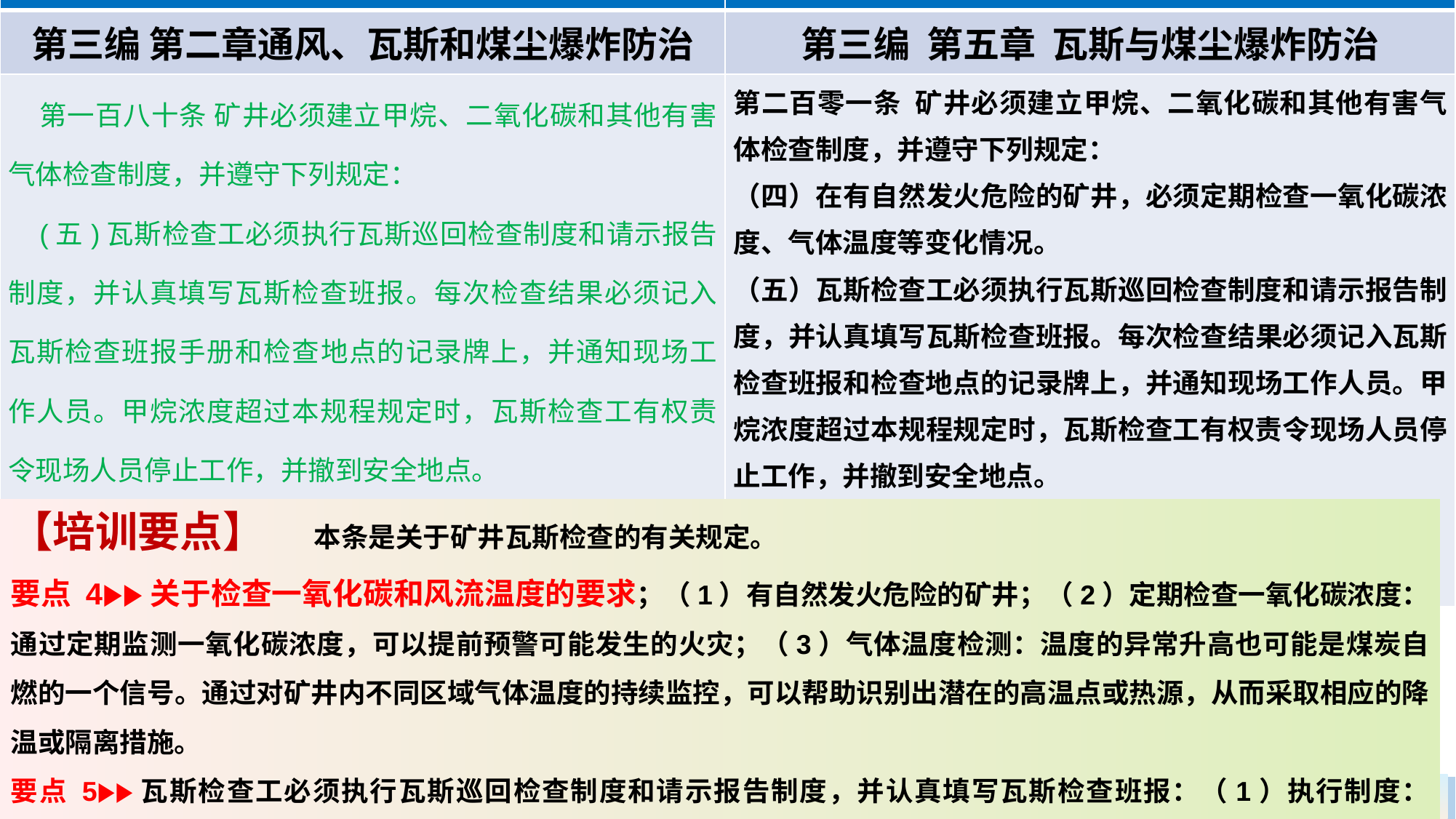

| 《煤矿安全规程》（2022版） | 《煤矿安全规程》（2025版） |
| --- | --- |
| 第三编 第二章通风、瓦斯和煤尘爆炸防治 | 第三编 第五章 瓦斯与煤尘爆炸防治 |
| 第一百八十条 矿井必须建立甲烷、二氧化碳和其他有害气体检查制度，并遵守下列规定： (五)瓦斯检查工必须执行瓦斯巡回检查制度和请示报告制度，并认真填写瓦斯检查班报。每次检查结果必须记入瓦斯检查班报手册和检查地点的记录牌上，并通知现场工作人员。甲烷浓度超过本规程规定时，瓦斯检查工有权责令现场人员停止工作，并撤到安全地点。 (六)在有自然发火危险的矿井，必须定期检查一氧化碳浓度、气体温度等变化情况。 | 第二百零一条 矿井必须建立甲烷、二氧化碳和其他有害气体检查制度，并遵守下列规定： （四）在有自然发火危险的矿井，必须定期检查一氧化碳浓度、气体温度等变化情况。 （五）瓦斯检查工必须执行瓦斯巡回检查制度和请示报告制度，并认真填写瓦斯检查班报。每次检查结果必须记入瓦斯检查班报和检查地点的记录牌上，并通知现场工作人员。甲烷浓度超过本规程规定时，瓦斯检查工有权责令现场人员停止工作，并撤到安全地点。 |
【培训要点】      本条是关于矿井瓦斯检查的有关规定。
要点 4▶▶关于检查一氧化碳和风流温度的要求；（1）有自然发火危险的矿井；（2）定期检查一氧化碳浓度：通过定期监测一氧化碳浓度，可以提前预警可能发生的火灾；（3）气体温度检测：温度的异常升高也可能是煤炭自燃的一个信号。通过对矿井内不同区域气体温度的持续监控，可以帮助识别出潜在的高温点或热源，从而采取相应的降温或隔离措施。
要点 5▶▶瓦斯检查工必须执行瓦斯巡回检查制度和请示报告制度，并认真填写瓦斯检查班报：（1）执行制度：（2）请示报告；（3）填写记录；（4）通知现场；（5）应急处置。